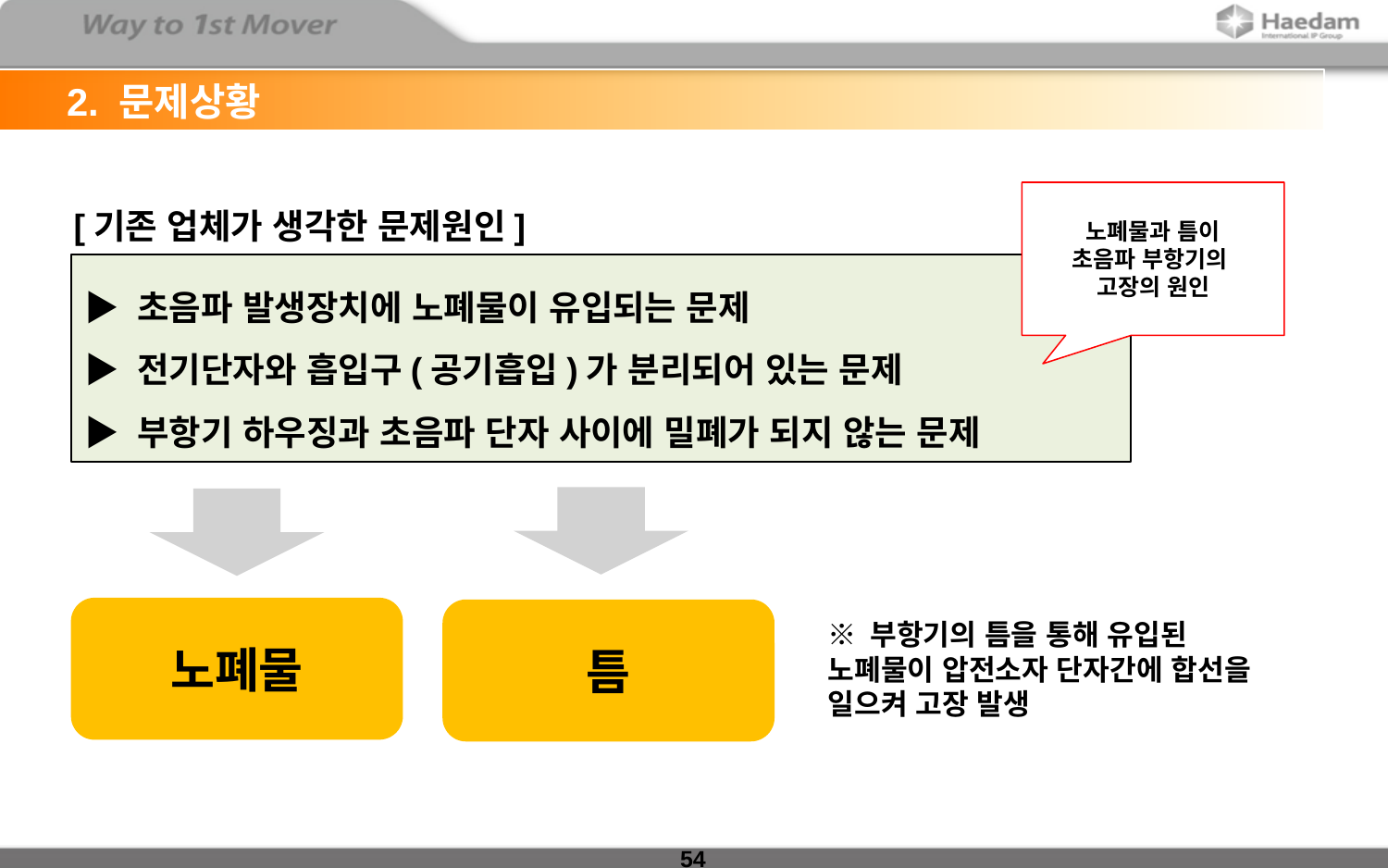

2. 문제상황
[기존 업체가 생각한 문제원인]
노폐물과 틈이
초음파 부항기의
고장의 원인
▶ 초음파 발생장치에 노폐물이 유입되는 문제
▶ 전기단자와 흡입구(공기흡입)가 분리되어 있는 문제
▶ 부항기 하우징과 초음파 단자 사이에 밀폐가 되지 않는 문제

※ 부항기의 틈을 통해 유입된 노폐물이 압전소자 단자간에 합선을 일으켜 고장 발생
노폐물
틈
54